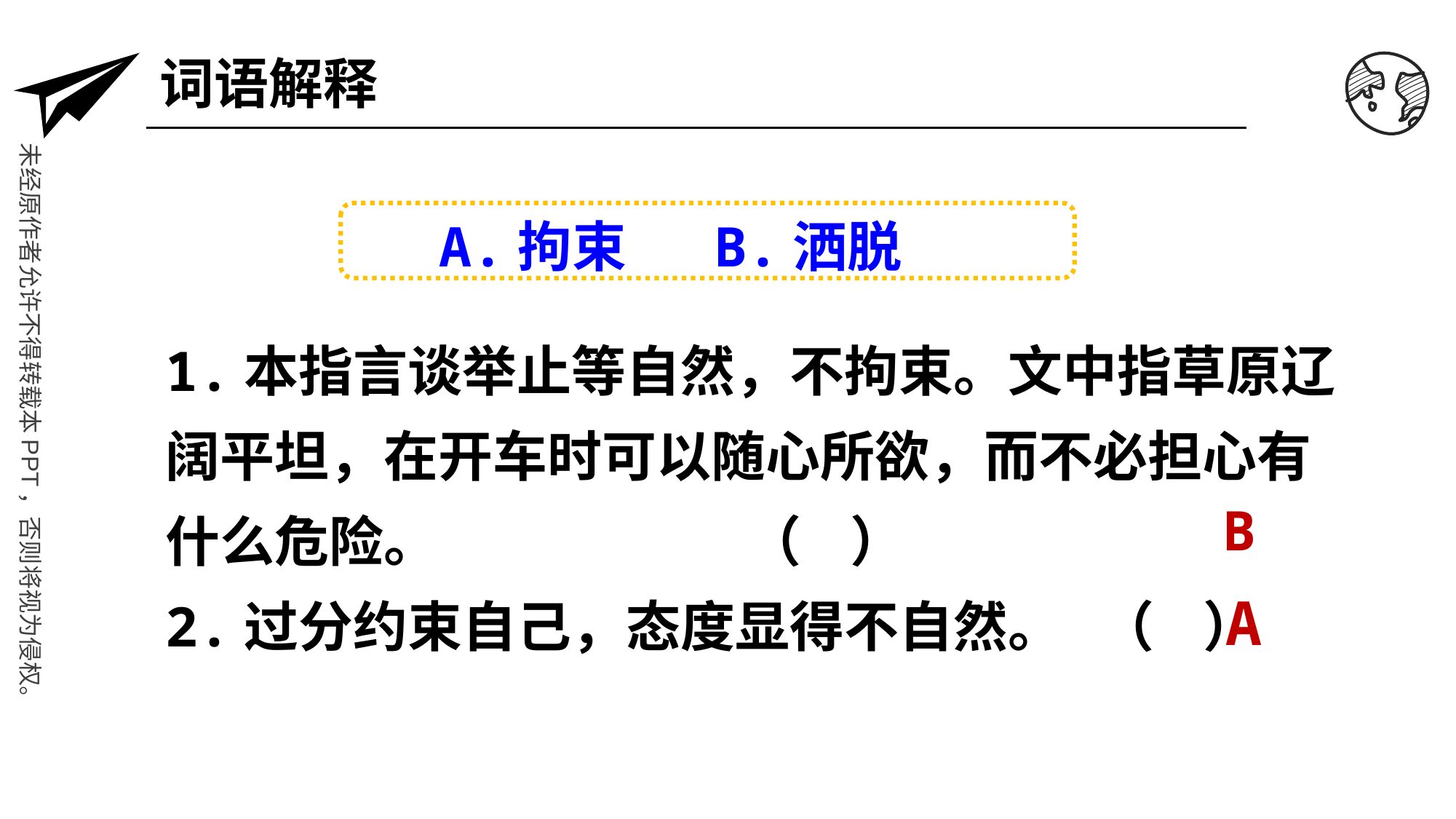

词语解释
A.拘束      B.洒脱

1.本指言谈举止等自然，不拘束。文中指草原辽阔平坦，在开车时可以随心所欲，而不必担心有什么危险。                         （    ）
2.过分约束自己，态度显得不自然。   （    ）
B
A